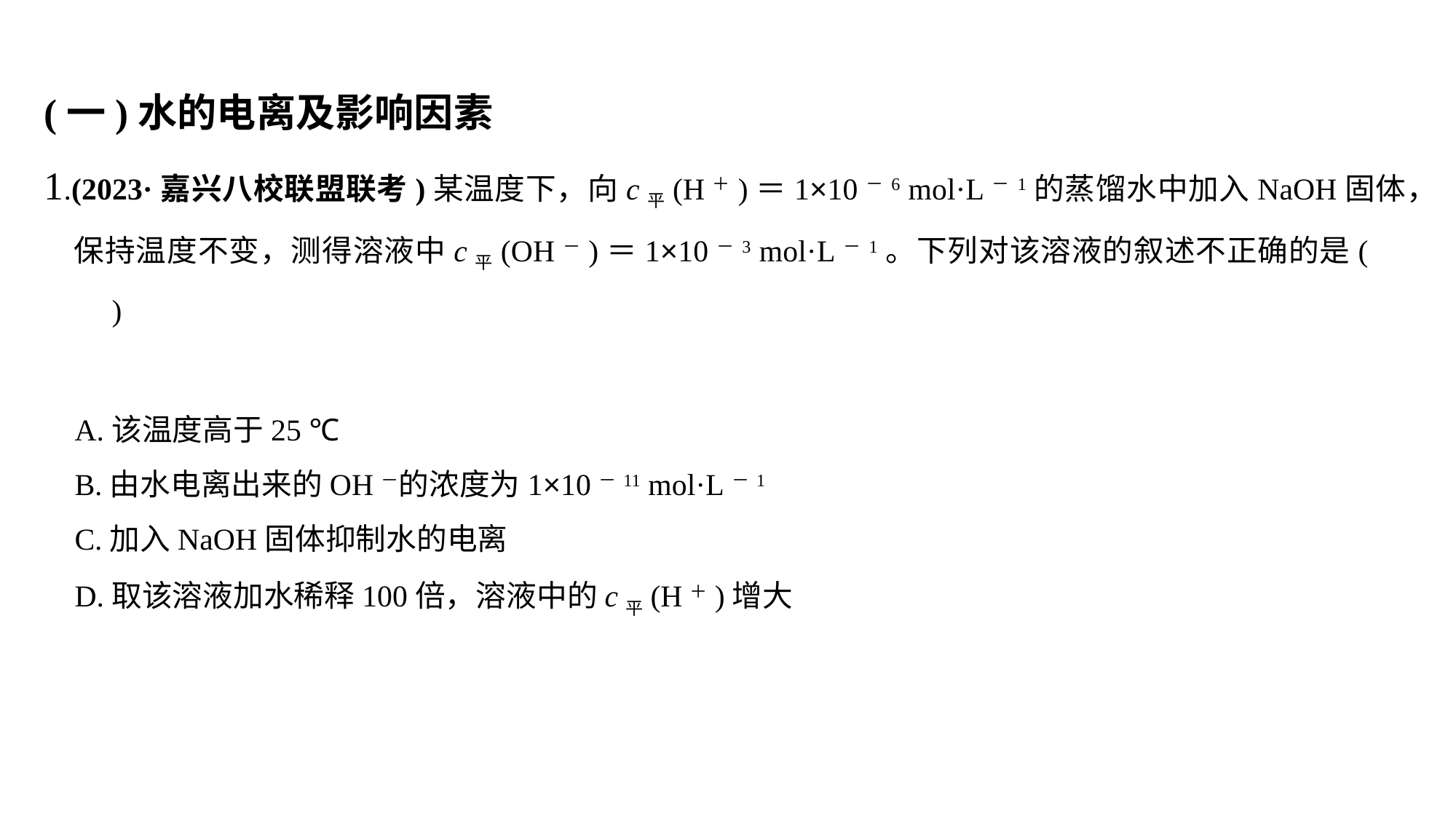

(一)水的电离及影响因素
1.(2023·嘉兴八校联盟联考)某温度下，向c平(H＋)＝1×10－6 mol·L－1的蒸馏水中加入NaOH固体，保持温度不变，测得溶液中c平(OH－)＝1×10－3 mol·L－1。下列对该溶液的叙述不正确的是(　　)
A.该温度高于25 ℃
B.由水电离出来的OH－的浓度为1×10－11 mol·L－1
C.加入NaOH固体抑制水的电离
D.取该溶液加水稀释100倍，溶液中的c平(H＋)增大